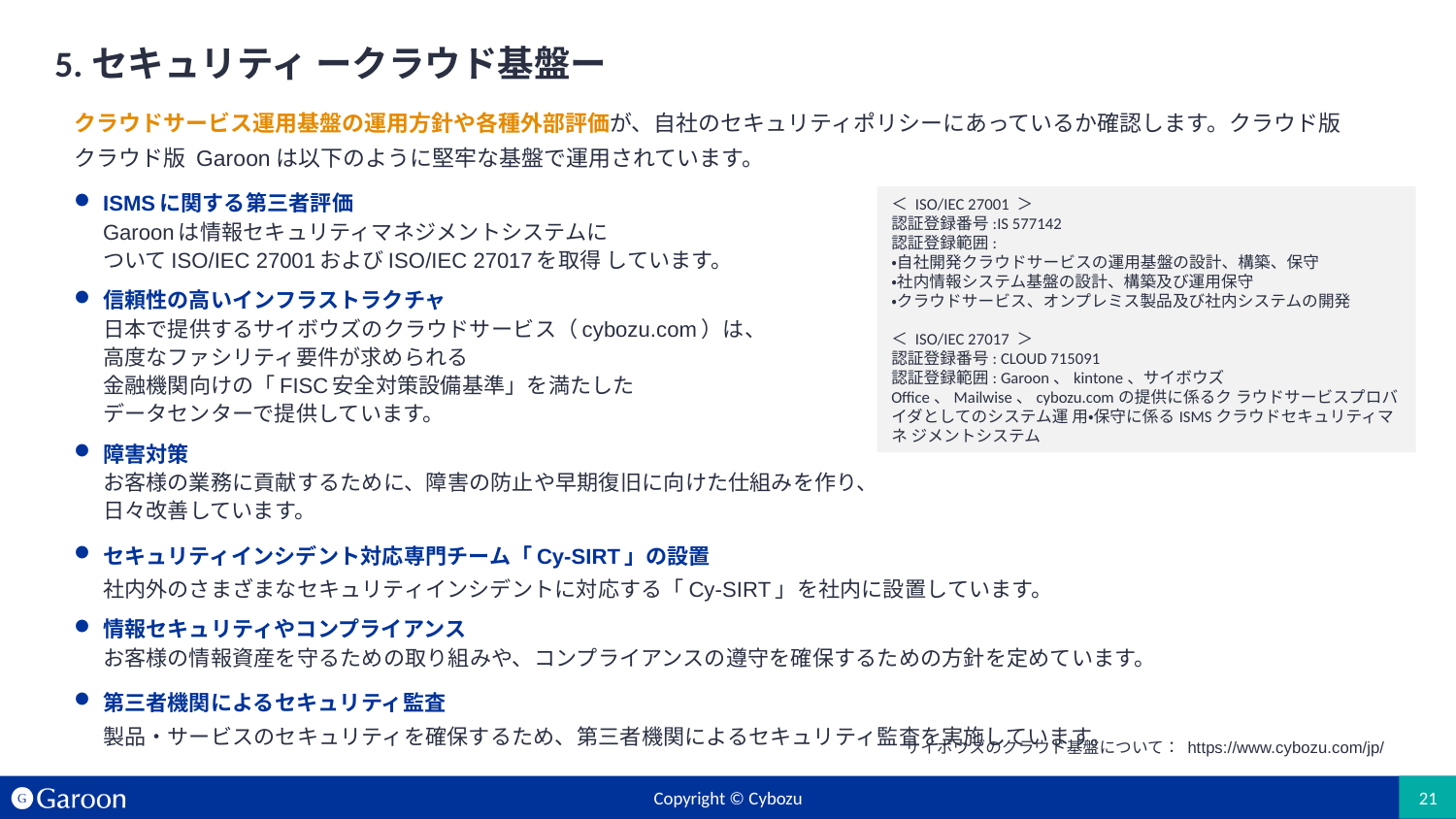

# 5.セキュリティ ークラウド基盤ー
クラウドサービス運用基盤の運用方針や各種外部評価が、自社のセキュリティポリシーにあっているか確認します。クラウド版 クラウド版 Garoonは以下のように堅牢な基盤で運用されています。

ISMSに関する第三者評価
Garoonは情報セキュリティマネジメントシステムに
ついてISO/IEC 27001およびISO/IEC 27017を取得 しています。
信頼性の高いインフラストラクチャ
日本で提供するサイボウズのクラウドサービス（cybozu.com）は、
高度なファシリティ要件が求められる
金融機関向けの「FISC安全対策設備基準」を満たした
データセンターで提供しています。
障害対策
お客様の業務に貢献するために、障害の防止や早期復旧に向けた仕組みを作り、
日々改善しています。
セキュリティインシデント対応専門チーム「Cy-SIRT」の設置
社内外のさまざまなセキュリティインシデントに対応する「Cy-SIRT」を社内に設置しています。
情報セキュリティやコンプライアンス
お客様の情報資産を守るための取り組みや、コンプライアンスの遵守を確保するための方針を定めています。
第三者機関によるセキュリティ監査
製品・サービスのセキュリティを確保するため、第三者機関によるセキュリティ監査を実施しています。
＜ ISO/IEC 27001 ＞
認証登録番号:IS 577142
認証登録範囲:
・自社開発クラウドサービスの運用基盤の設計、構築、保守
・社内情報システム基盤の設計、構築及び運用保守
・クラウドサービス、オンプレミス製品及び社内システムの開発

＜ ISO/IEC 27017 ＞
認証登録番号: CLOUD 715091
認証登録範囲: Garoon、kintone、サイボウズ Office、Mailwise、cybozu.comの提供に係るク ラウドサービスプロバイダとしてのシステム運 用・保守に係るISMSクラウドセキュリティマネ ジメントシステム
サイボウズのクラウド基盤について： https://www.cybozu.com/jp/